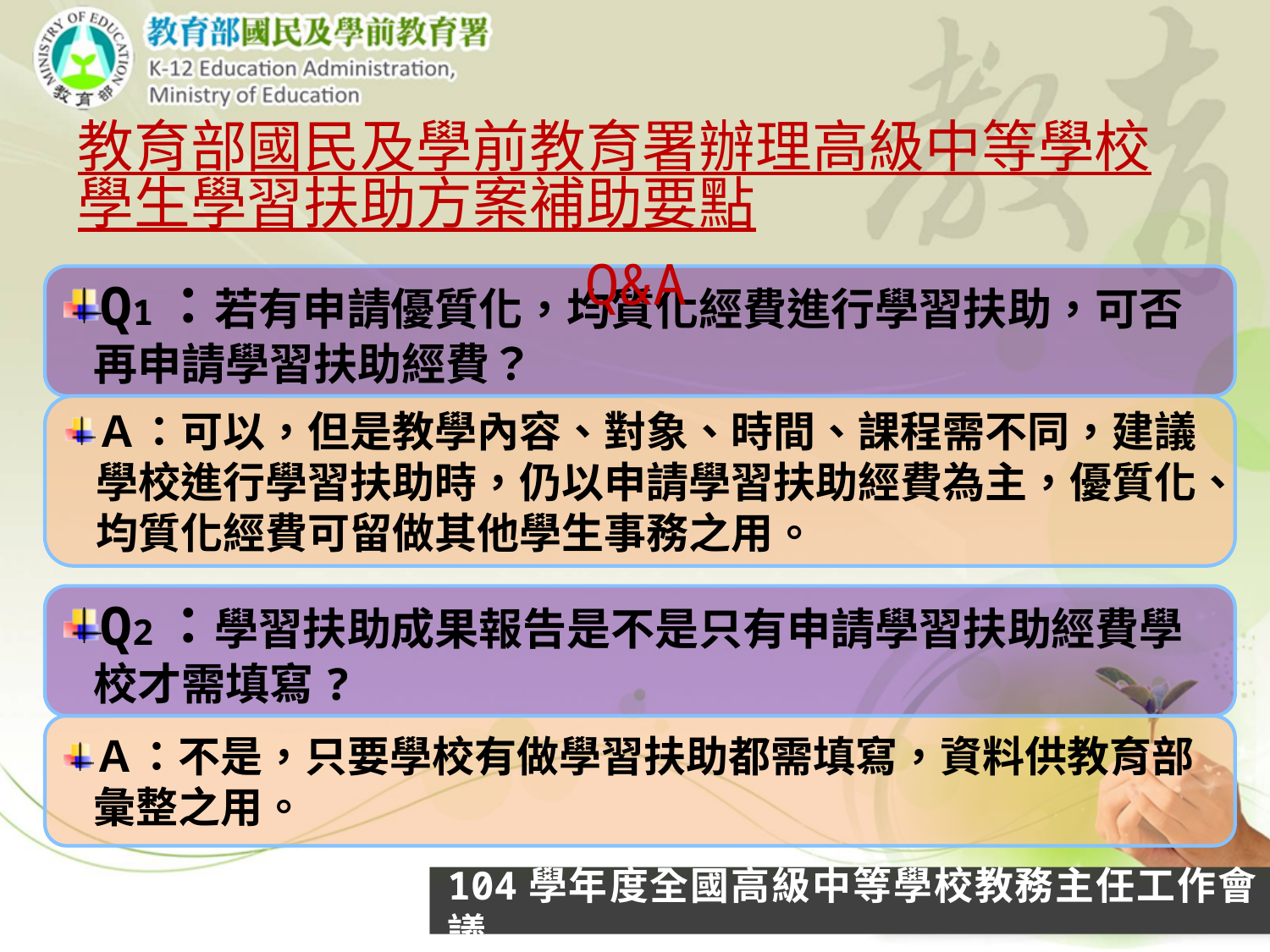

# 教育部國民及學前教育署辦理高級中等學校學生學習扶助方案補助要點Q&A
Q1：若有申請優質化，均質化經費進行學習扶助，可否再申請學習扶助經費？
Ａ：可以，但是教學內容、對象、時間、課程需不同，建議學校進行學習扶助時，仍以申請學習扶助經費為主，優質化、均質化經費可留做其他學生事務之用。
Q2：學習扶助成果報告是不是只有申請學習扶助經費學校才需填寫?
Ａ：不是，只要學校有做學習扶助都需填寫，資料供教育部彙整之用。
104學年度全國高級中等學校教務主任工作會議
49
49